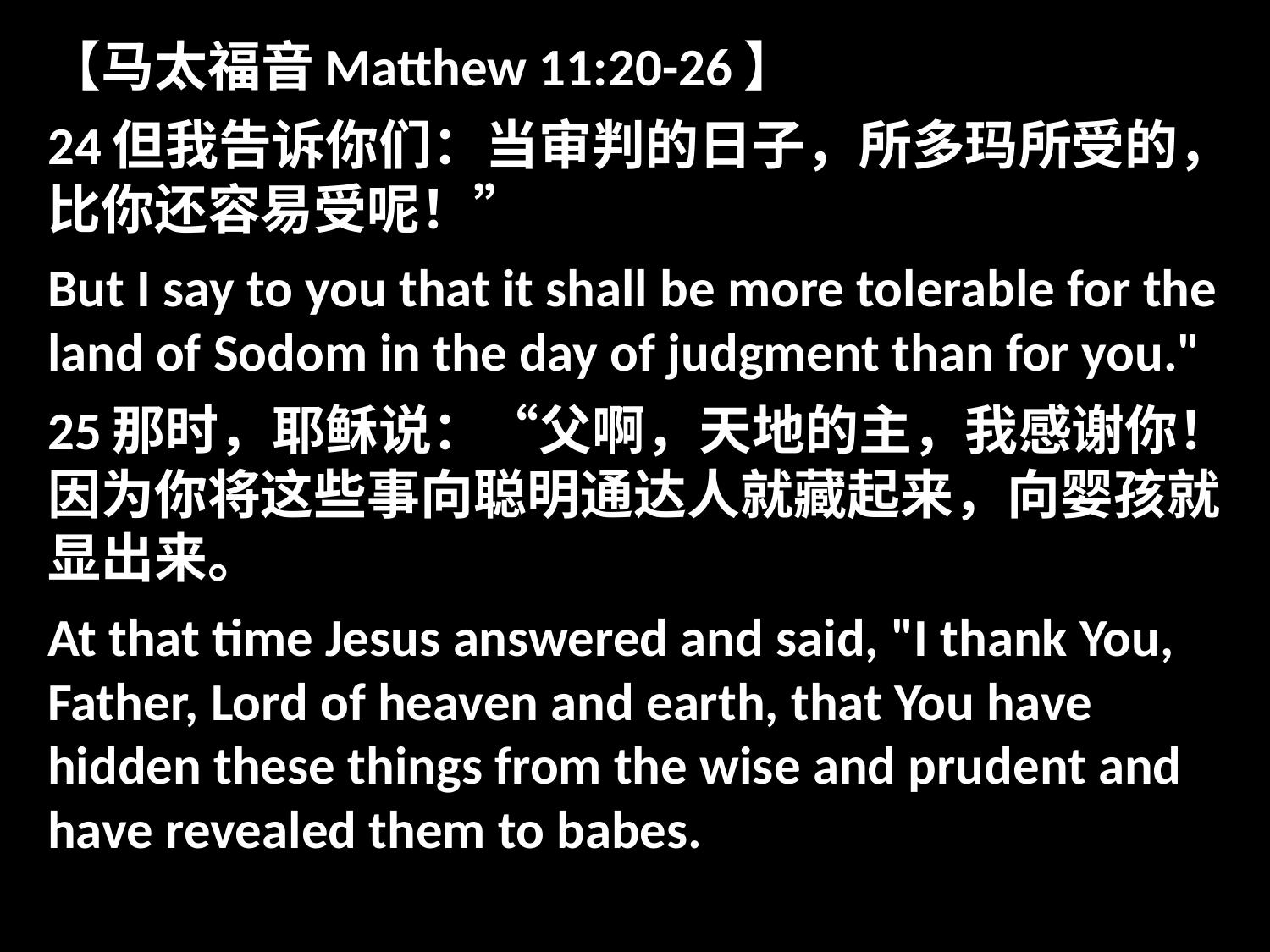

【马太福音Matthew 11:20-26】
24但我告诉你们：当审判的日子，所多玛所受的，比你还容易受呢！”
But I say to you that it shall be more tolerable for the land of Sodom in the day of judgment than for you."
25那时，耶稣说：“父啊，天地的主，我感谢你！因为你将这些事向聪明通达人就藏起来，向婴孩就显出来。
At that time Jesus answered and said, "I thank You, Father, Lord of heaven and earth, that You have hidden these things from the wise and prudent and have revealed them to babes.